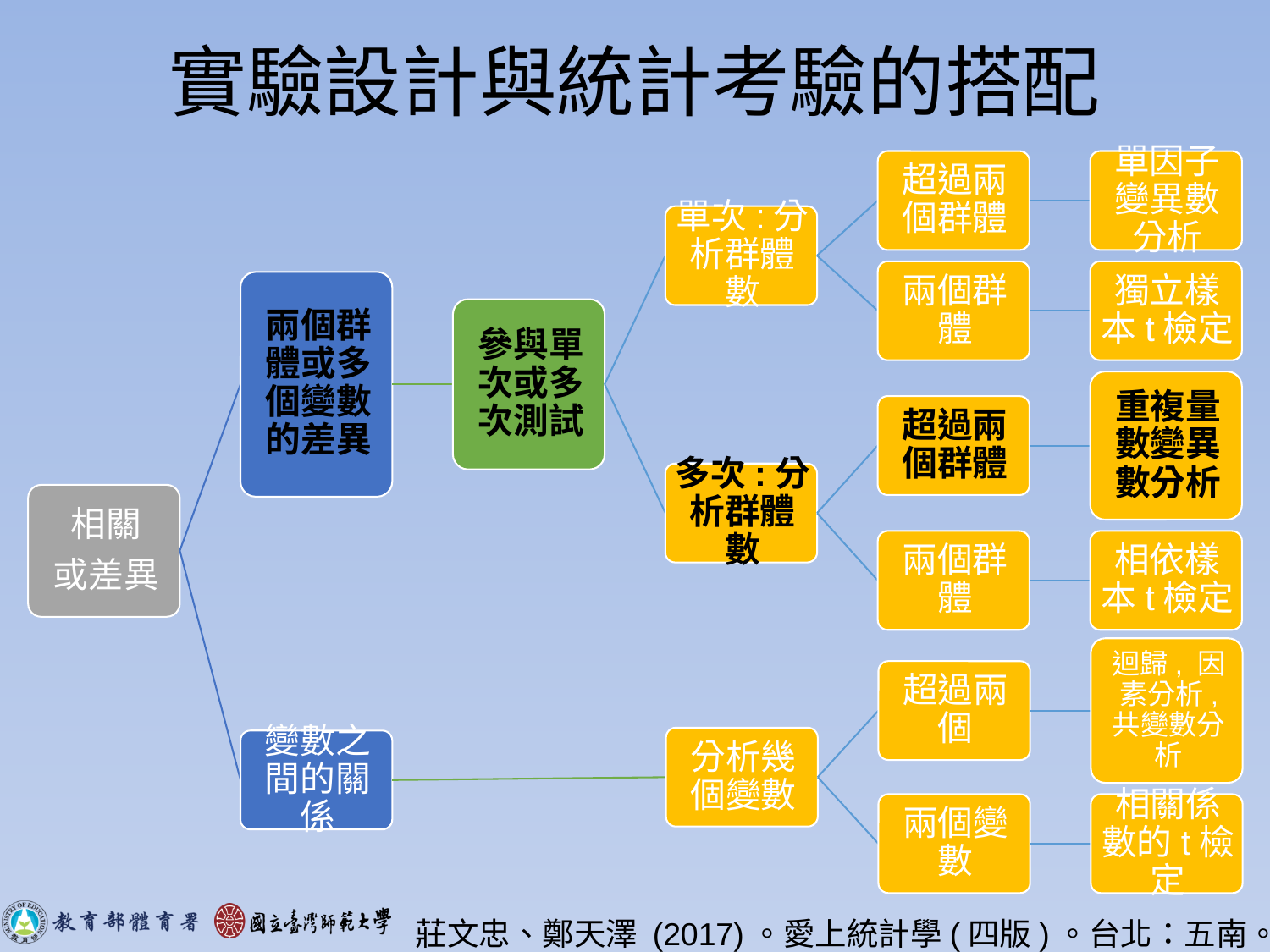

# 實驗設計與統計考驗的搭配
相關
或差異

兩個群體或多個變數的差異

參與單次或多次測試

單次:分析群體數

超過兩個群體

單因子變異數分析

兩個群體

獨立樣本t檢定

多次:分析群體數

超過兩個群體

重複量數變異數分析

兩個群體

相依樣本t檢定

變數之間的關係

分析幾個變數

超過兩個

迴歸, 因素分析, 共變數分析

兩個變數

相關係數的t檢定
莊文忠、鄭天澤 (2017)。愛上統計學(四版)。台北：五南。